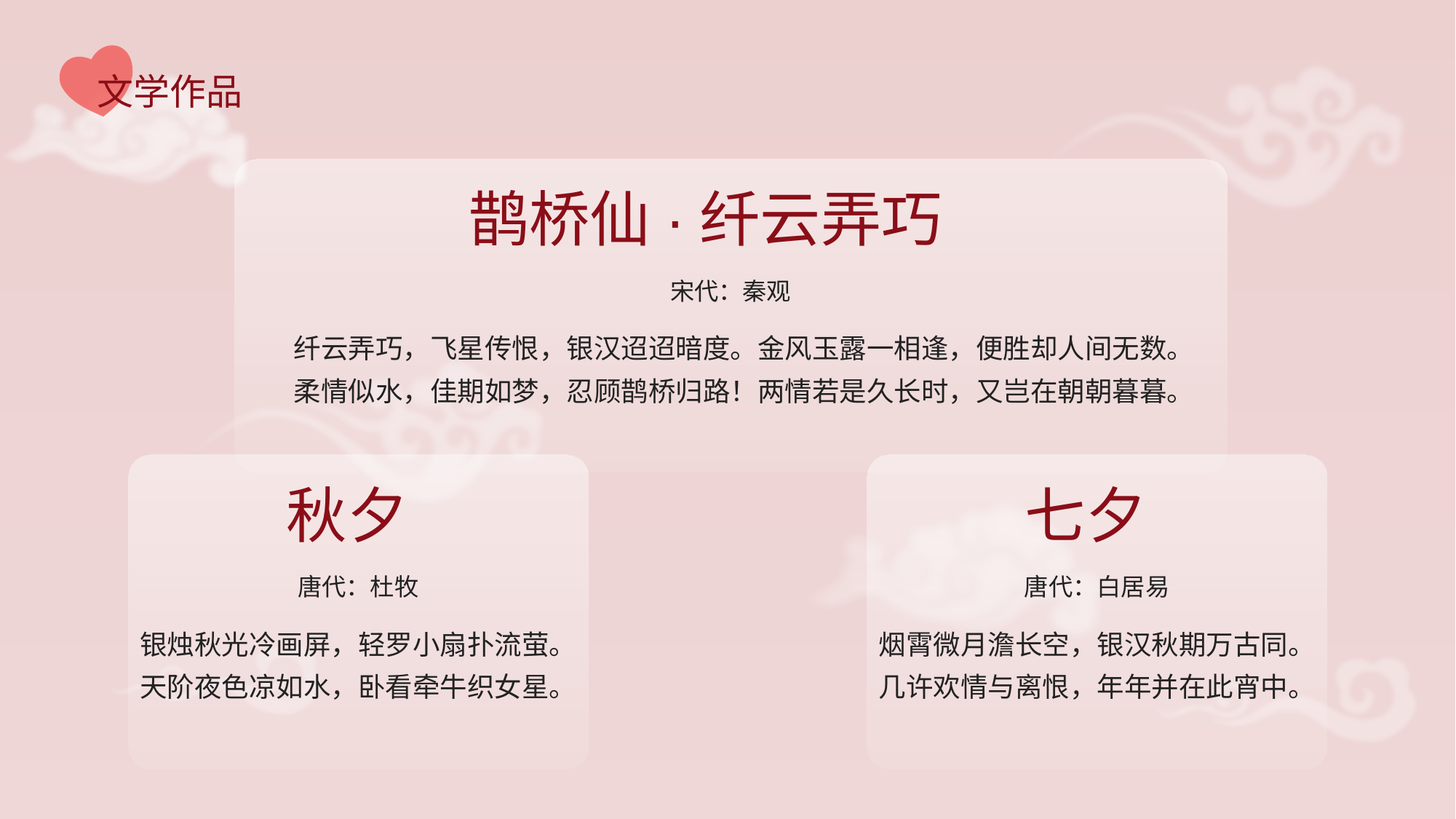

文学作品

鹊桥仙·纤云弄巧
宋代：秦观
纤云弄巧，飞星传恨，银汉迢迢暗度。金风玉露一相逢，便胜却人间无数。
柔情似水，佳期如梦，忍顾鹊桥归路！两情若是久长时，又岂在朝朝暮暮。

秋夕
七夕
唐代：杜牧
唐代：白居易
银烛秋光冷画屏，轻罗小扇扑流萤。
天阶夜色凉如水，卧看牵牛织女星。
烟霄微月澹长空，银汉秋期万古同。
几许欢情与离恨，年年并在此宵中。